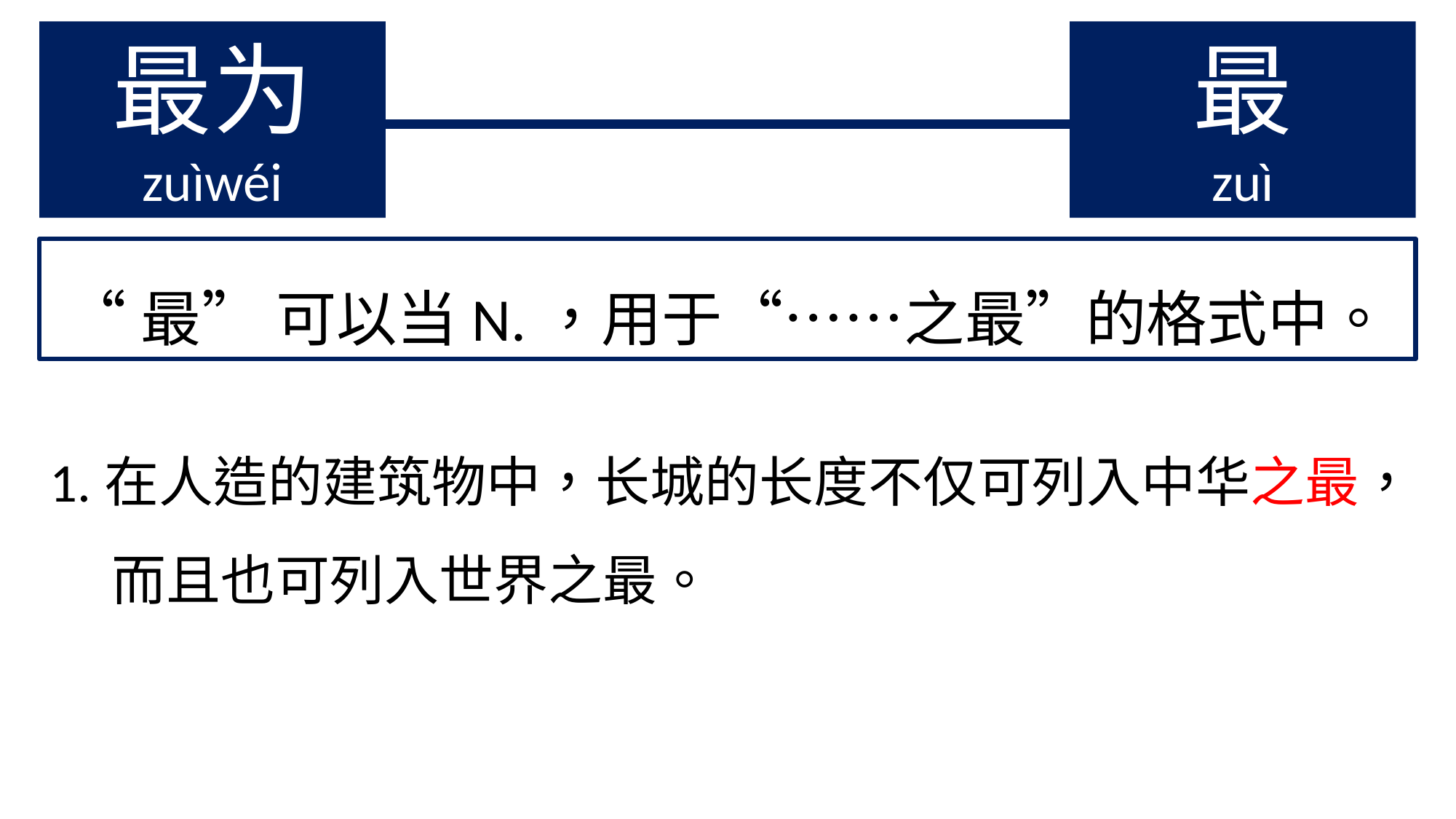

最为
zuìwéi
最
zuì
“最” 可以当N.，用于“……之最”的格式中。
1.在人造的建筑物中，长城的长度不仅可列入中华之最，
    而且也可列入世界之最。